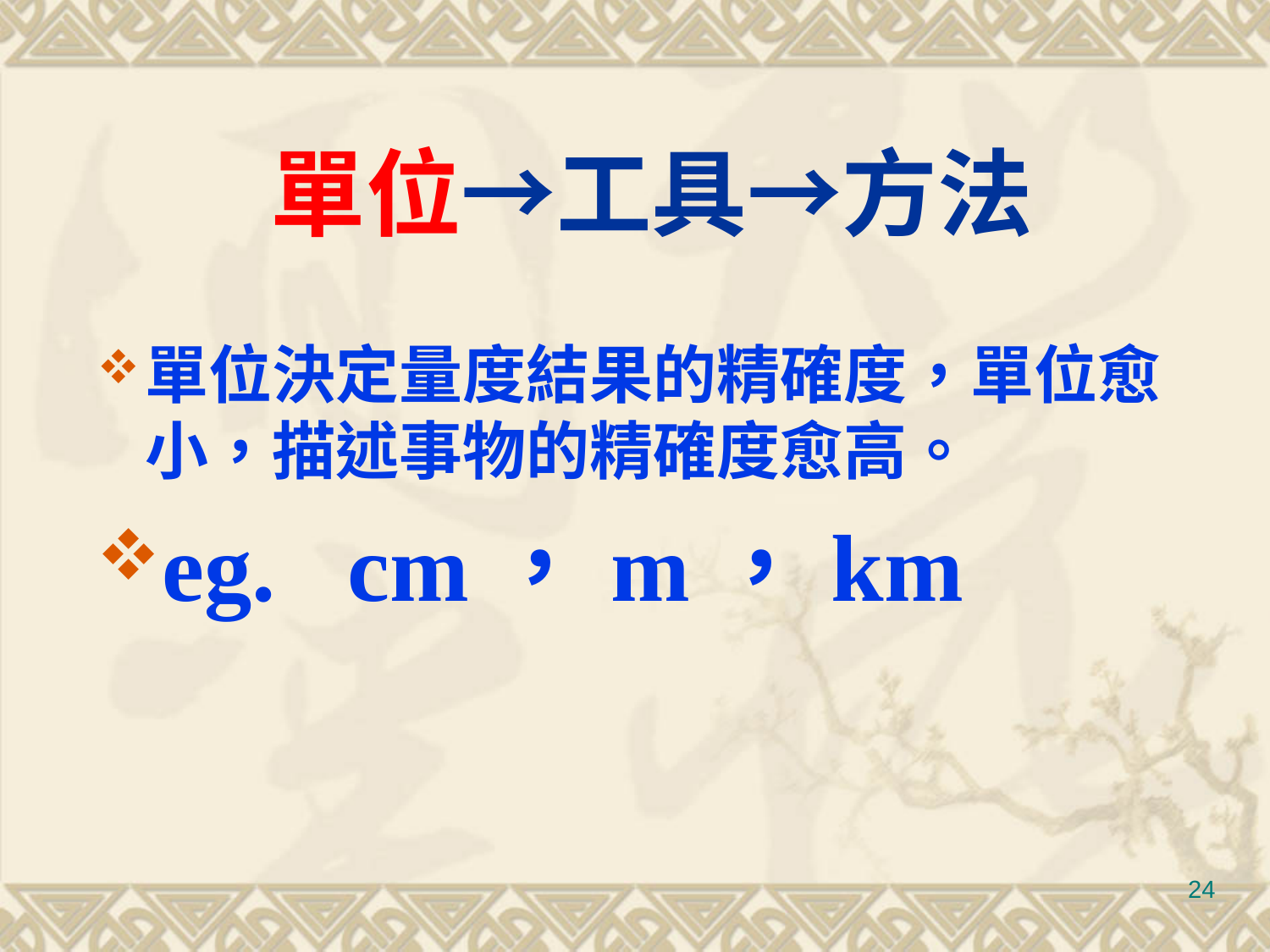

# 單位→工具→方法
單位決定量度結果的精確度，單位愈小，描述事物的精確度愈高。
eg.   cm，m，km
24